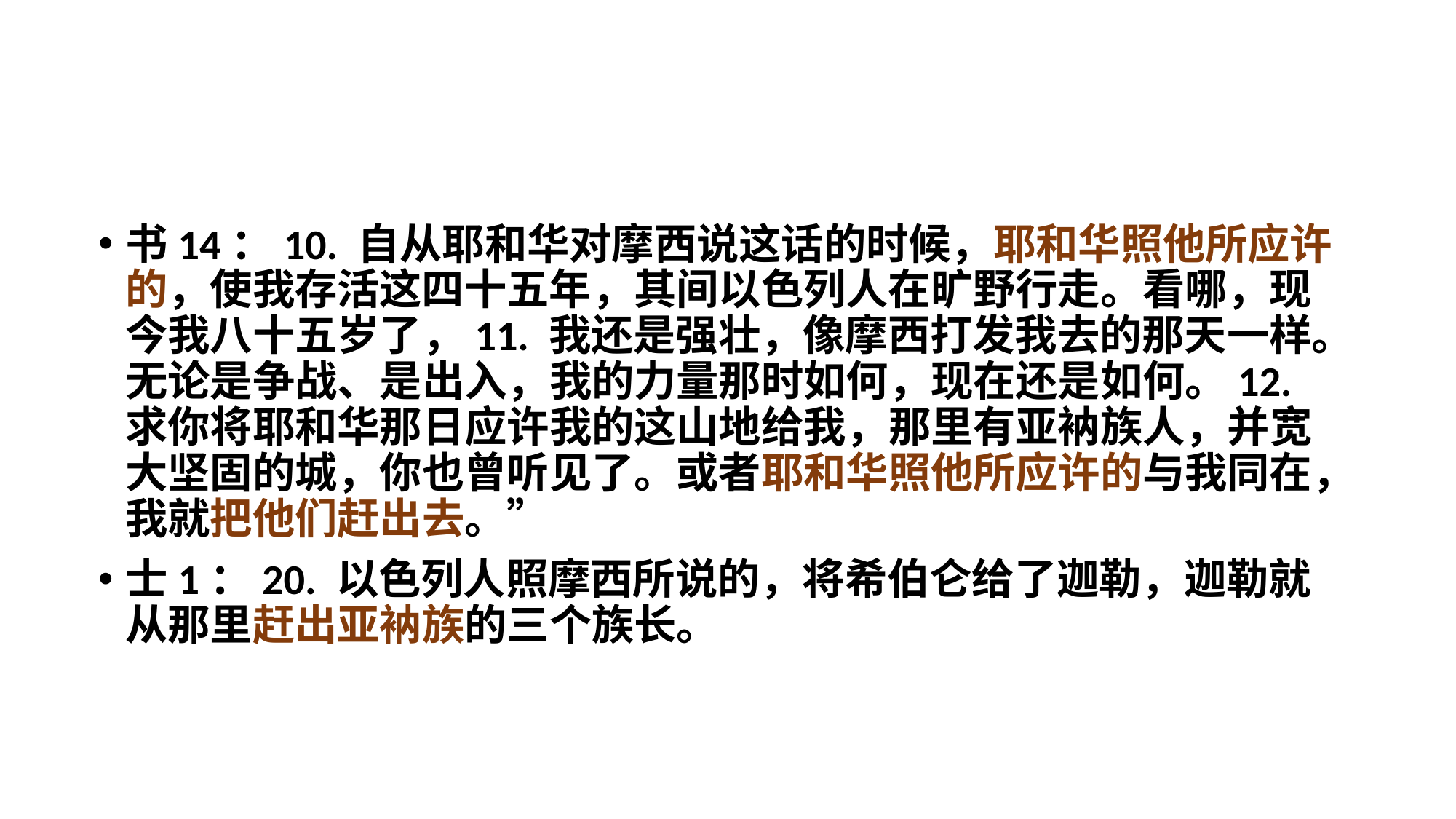

书14：10. 自从耶和华对摩西说这话的时候，耶和华照他所应许的，使我存活这四十五年，其间以色列人在旷野行走。看哪，现今我八十五岁了，11. 我还是强壮，像摩西打发我去的那天一样。无论是争战、是出入，我的力量那时如何，现在还是如何。12. 求你将耶和华那日应许我的这山地给我，那里有亚衲族人，并宽大坚固的城，你也曾听见了。或者耶和华照他所应许的与我同在，我就把他们赶出去。”
士1：20. 以色列人照摩西所说的，将希伯仑给了迦勒，迦勒就从那里赶出亚衲族的三个族长。